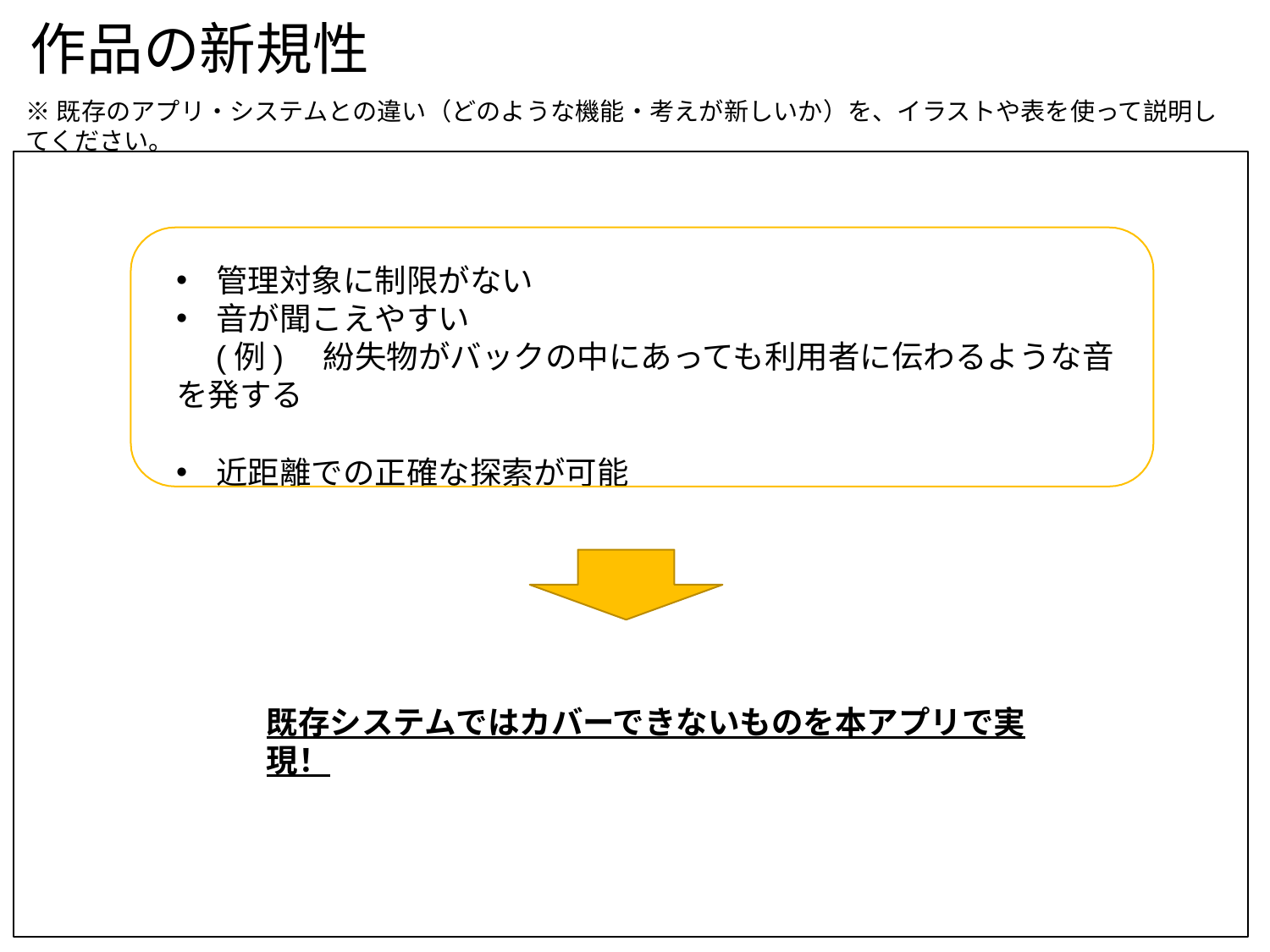

# 作品の新規性
※既存のアプリ・システムとの違い（どのような機能・考えが新しいか）を、イラストや表を使って説明してください。

管理対象に制限がない
音が聞こえやすい
　(例)　紛失物がバックの中にあっても利用者に伝わるような音を発する

近距離での正確な探索が可能

既存システムではカバーできないものを本アプリで実現！